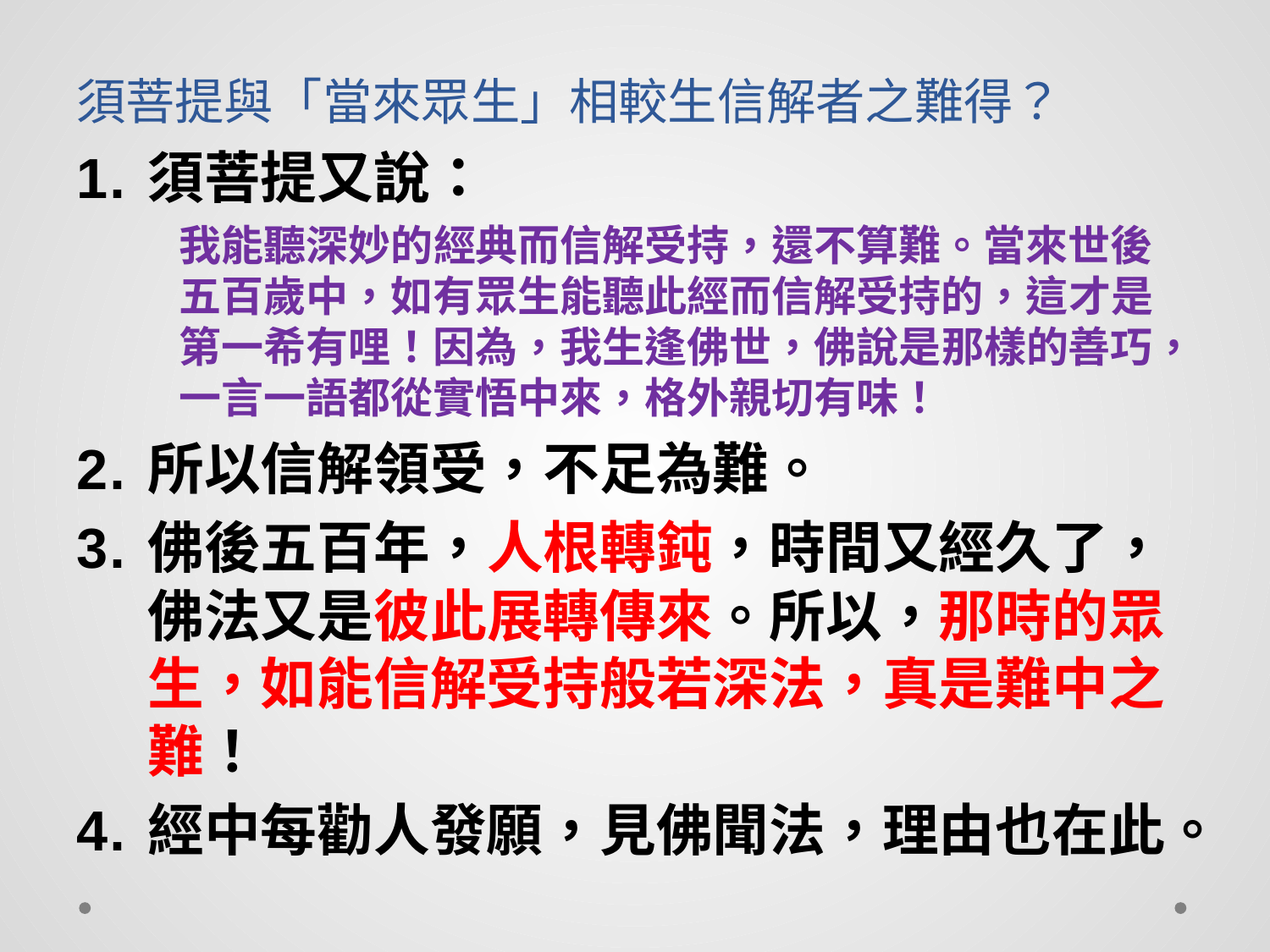

# 須菩提與「當來眾生」相較生信解者之難得？
須菩提又說：
我能聽深妙的經典而信解受持，還不算難。當來世後五百歲中，如有眾生能聽此經而信解受持的，這才是第一希有哩！因為，我生逢佛世，佛說是那樣的善巧，一言一語都從實悟中來，格外親切有味！
所以信解領受，不足為難。
佛後五百年，人根轉鈍，時間又經久了，佛法又是彼此展轉傳來。所以，那時的眾生，如能信解受持般若深法，真是難中之難！
經中每勸人發願，見佛聞法，理由也在此。